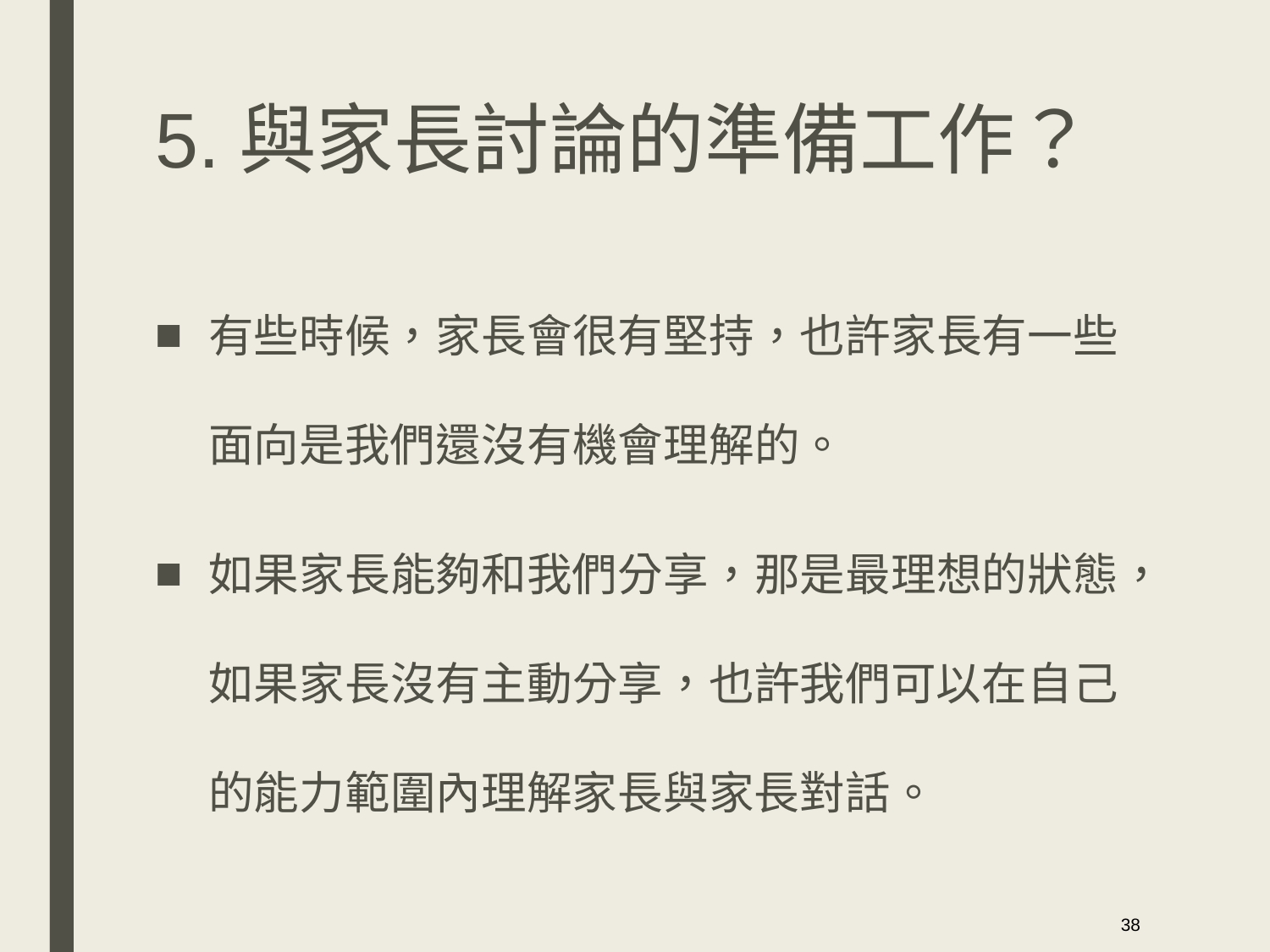

# 5.與家長討論的準備工作？
有些時候，家長會很有堅持，也許家長有一些面向是我們還沒有機會理解的。
如果家長能夠和我們分享，那是最理想的狀態，如果家長沒有主動分享，也許我們可以在自己的能力範圍內理解家長與家長對話。
38